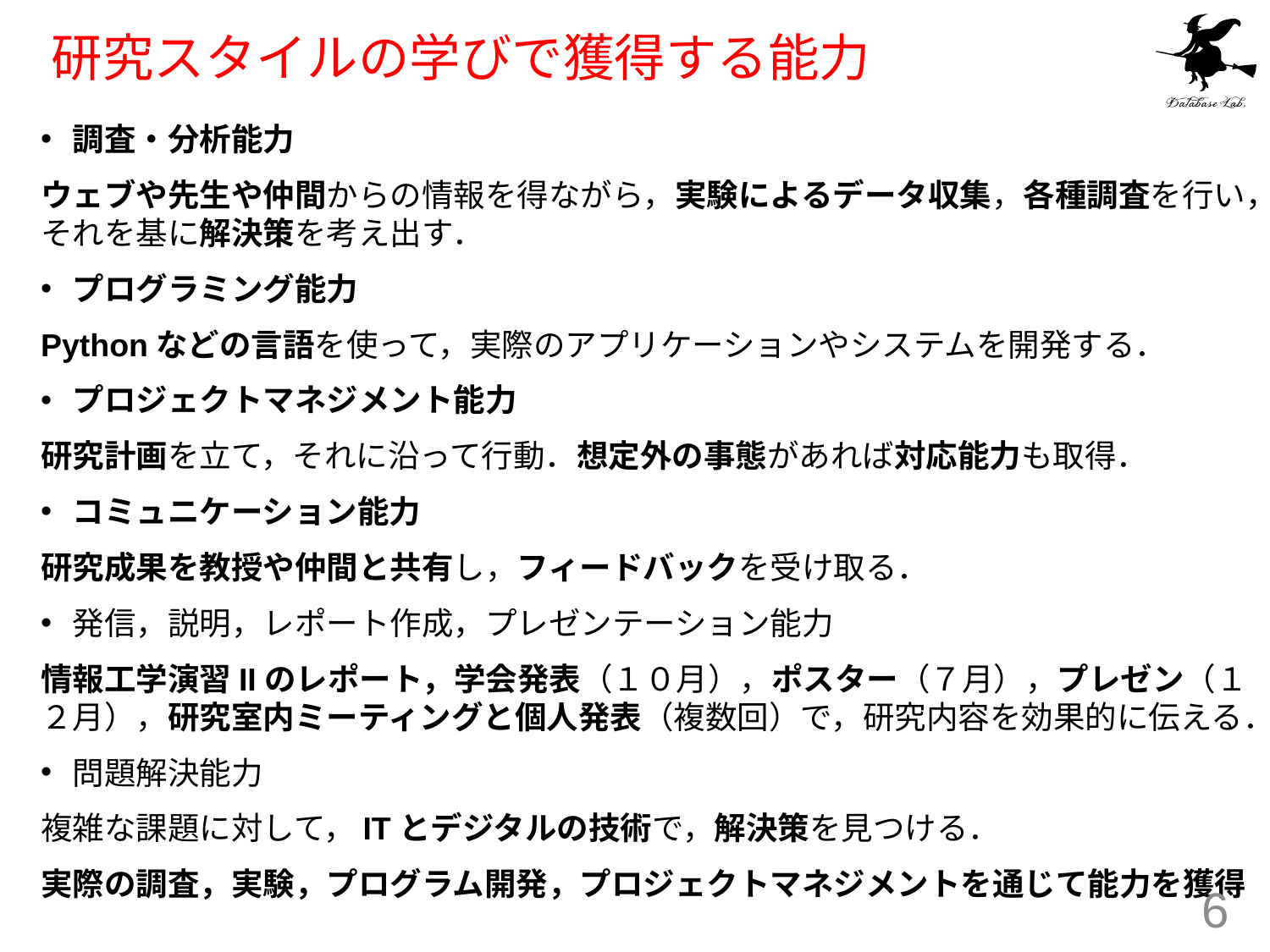

# 研究スタイルの学びで獲得する能力
調査・分析能力
ウェブや先生や仲間からの情報を得ながら，実験によるデータ収集，各種調査を行い，それを基に解決策を考え出す．
プログラミング能力
Pythonなどの言語を使って，実際のアプリケーションやシステムを開発する．
プロジェクトマネジメント能力
研究計画を立て，それに沿って行動．想定外の事態があれば対応能力も取得．
コミュニケーション能力
研究成果を教授や仲間と共有し，フィードバックを受け取る．
発信，説明，レポート作成，プレゼンテーション能力
情報工学演習IIのレポート，学会発表（１０月），ポスター（７月），プレゼン（１２月），研究室内ミーティングと個人発表（複数回）で，研究内容を効果的に伝える．
問題解決能力
複雑な課題に対して，ITとデジタルの技術で，解決策を見つける．
実際の調査，実験，プログラム開発，プロジェクトマネジメントを通じて能力を獲得
6